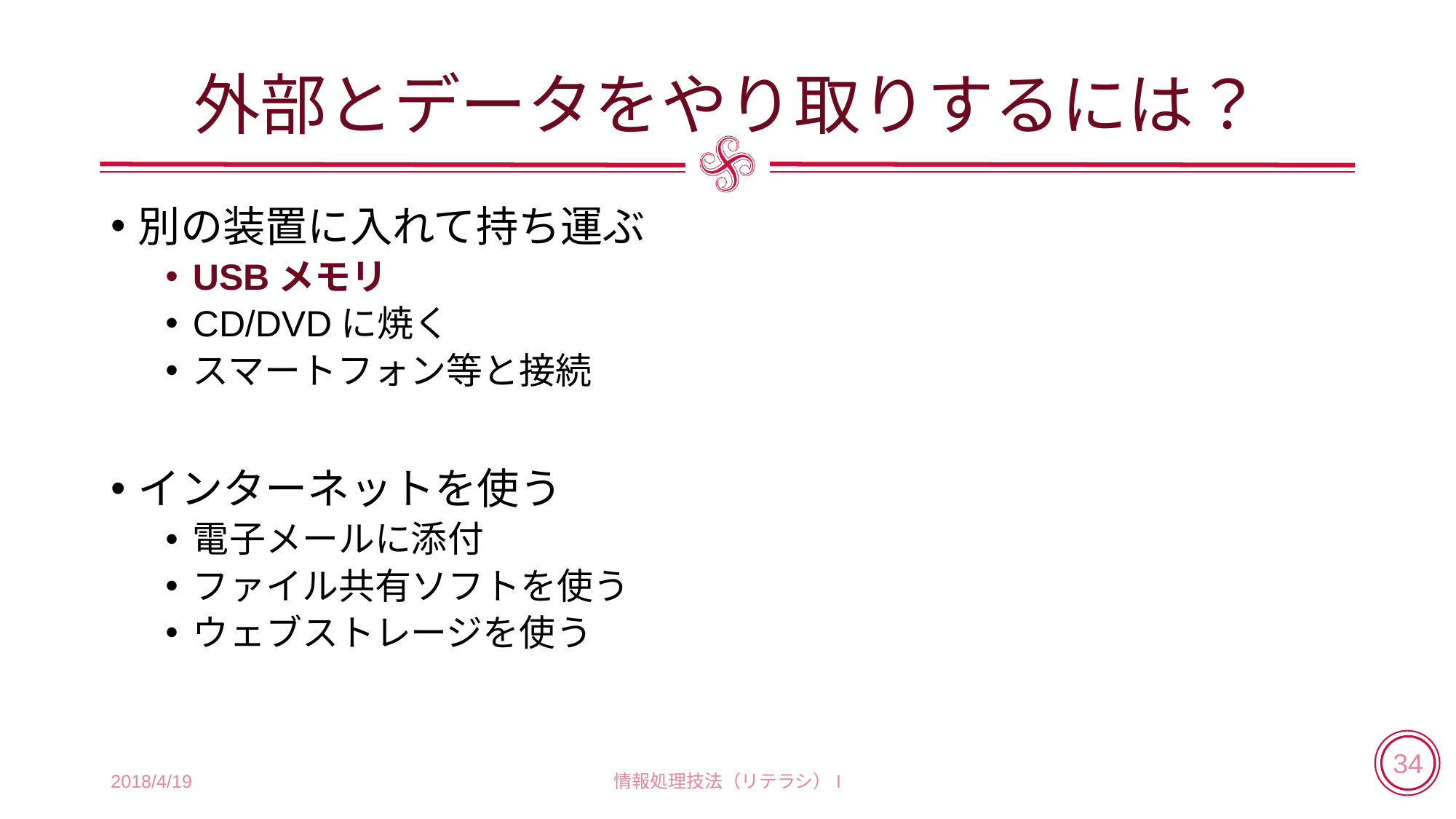

# 外部とデータをやり取りするには？
別の装置に入れて持ち運ぶ
USBメモリ
CD/DVDに焼く
スマートフォン等と接続

インターネットを使う
電子メールに添付
ファイル共有ソフトを使う
ウェブストレージを使う
2018/4/19
情報処理技法（リテラシ）I